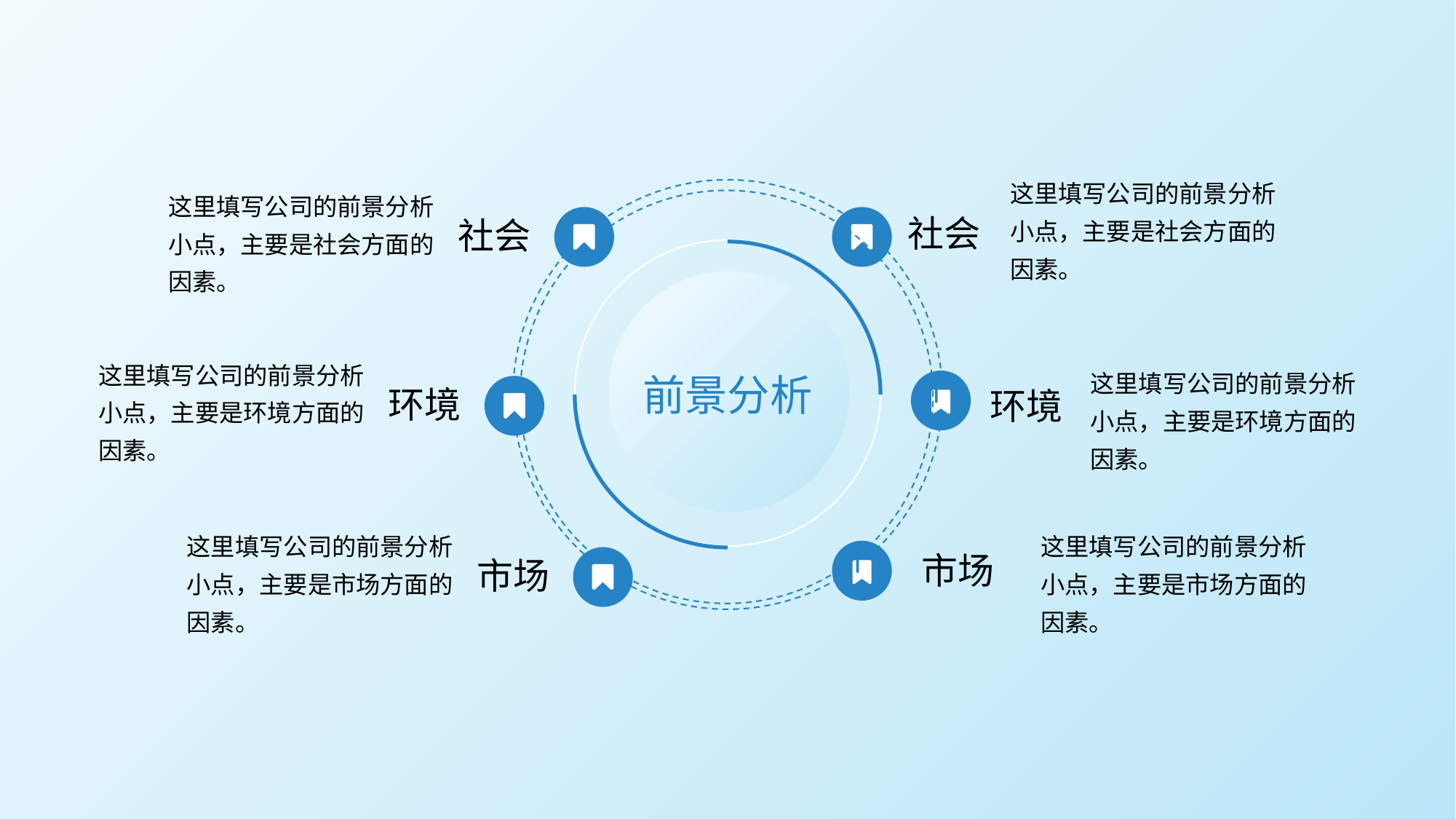

这里填写公司的前景分析小点，主要是社会方面的因素。
这里填写公司的前景分析小点，主要是社会方面的因素。

社会

社会

这里填写公司的前景分析小点，主要是环境方面的因素。
这里填写公司的前景分析小点，主要是环境方面的因素。
前景分析

环境

环境

这里填写公司的前景分析小点，主要是市场方面的因素。
这里填写公司的前景分析小点，主要是市场方面的因素。

市场

市场